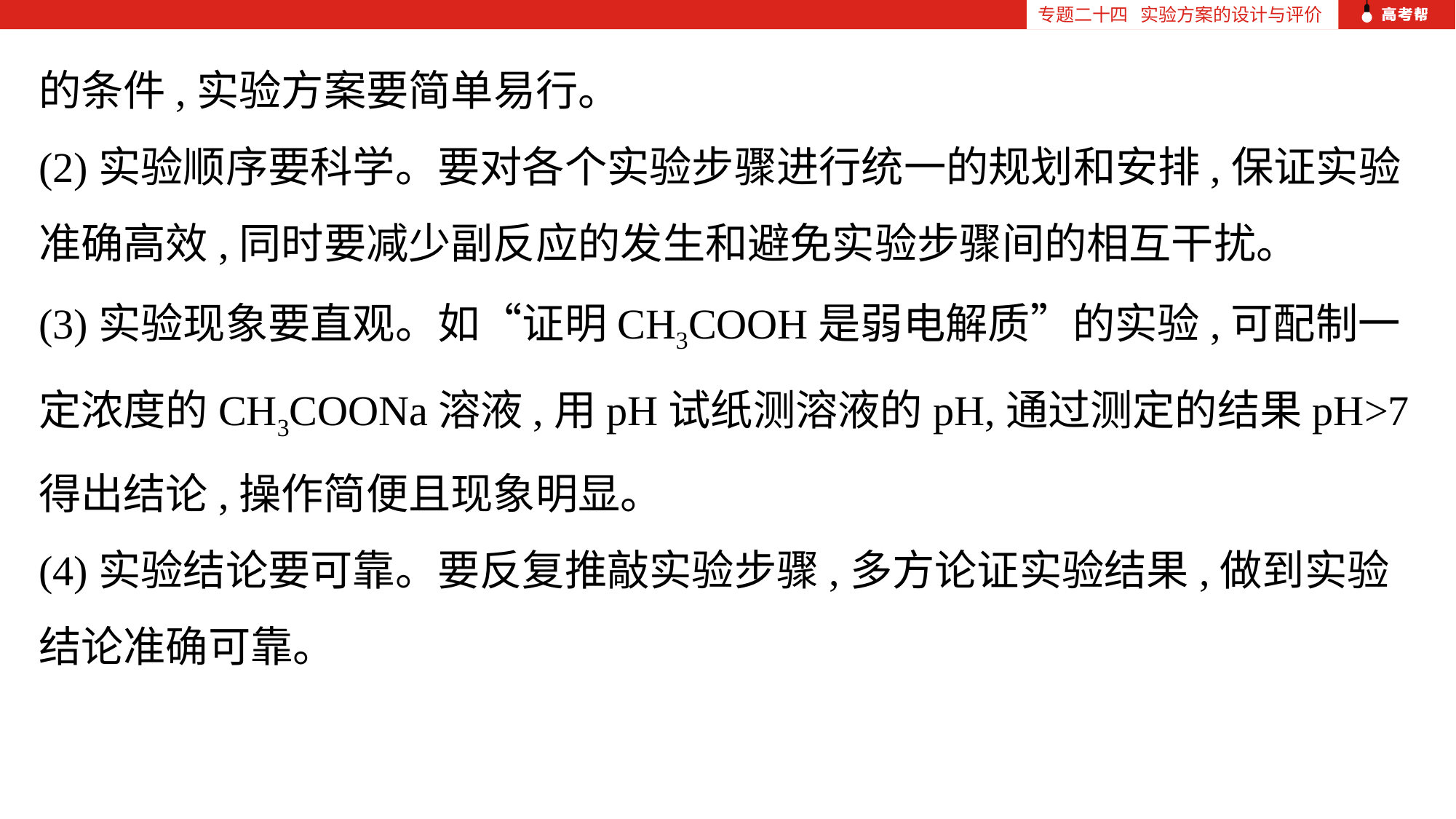

专题二十四   实验方案的设计与评价
的条件,实验方案要简单易行。
(2)实验顺序要科学。要对各个实验步骤进行统一的规划和安排,保证实验准确高效,同时要减少副反应的发生和避免实验步骤间的相互干扰。
(3)实验现象要直观。如“证明CH3COOH是弱电解质”的实验,可配制一定浓度的CH3COONa溶液,用pH试纸测溶液的pH,通过测定的结果pH>7得出结论,操作简便且现象明显。
(4)实验结论要可靠。要反复推敲实验步骤,多方论证实验结果,做到实验结论准确可靠。